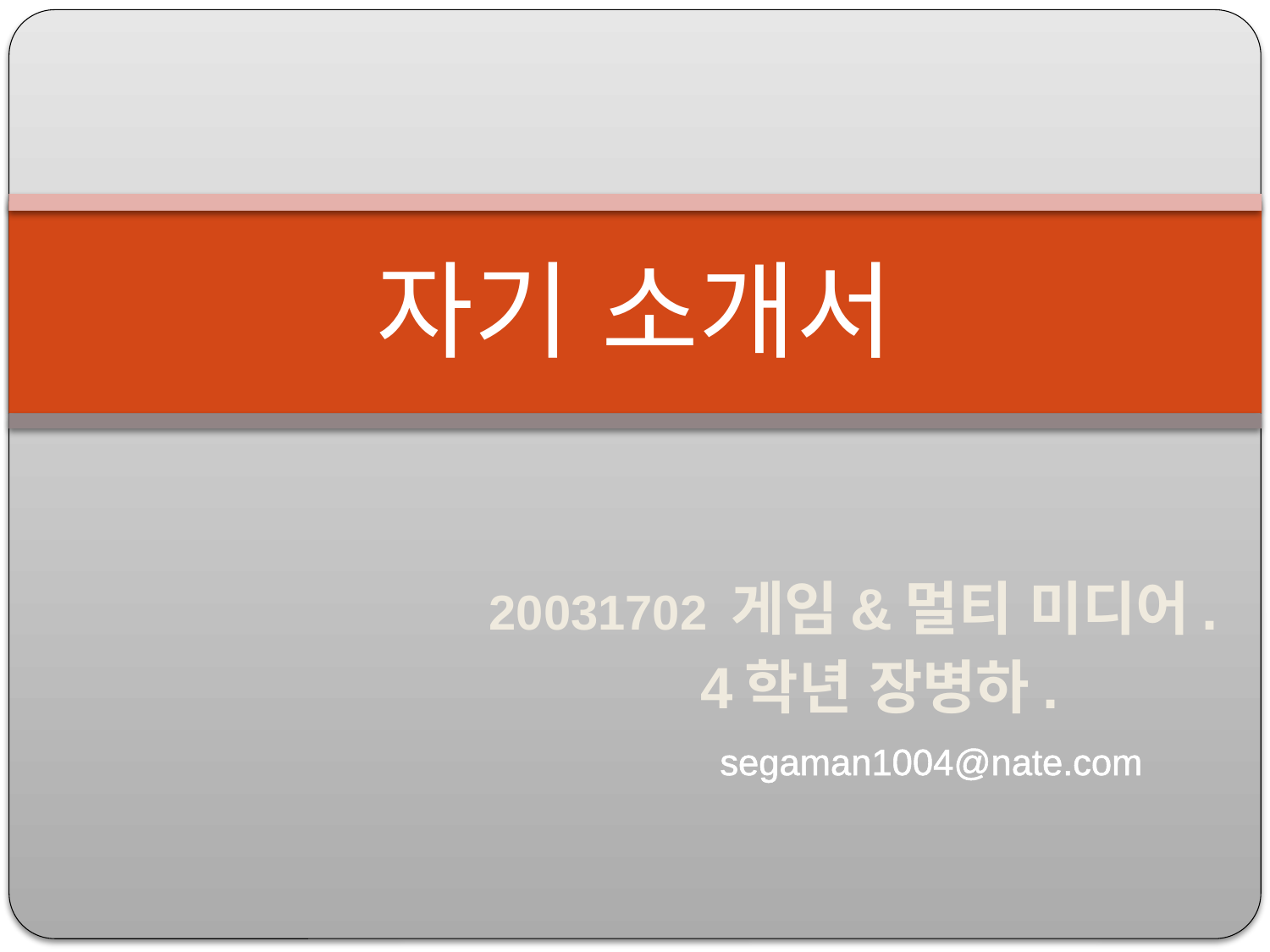

# 자기 소개서
		 20031702 게임&멀티 미디어.
				    4학년 장병하.
                      segaman1004@nate.com